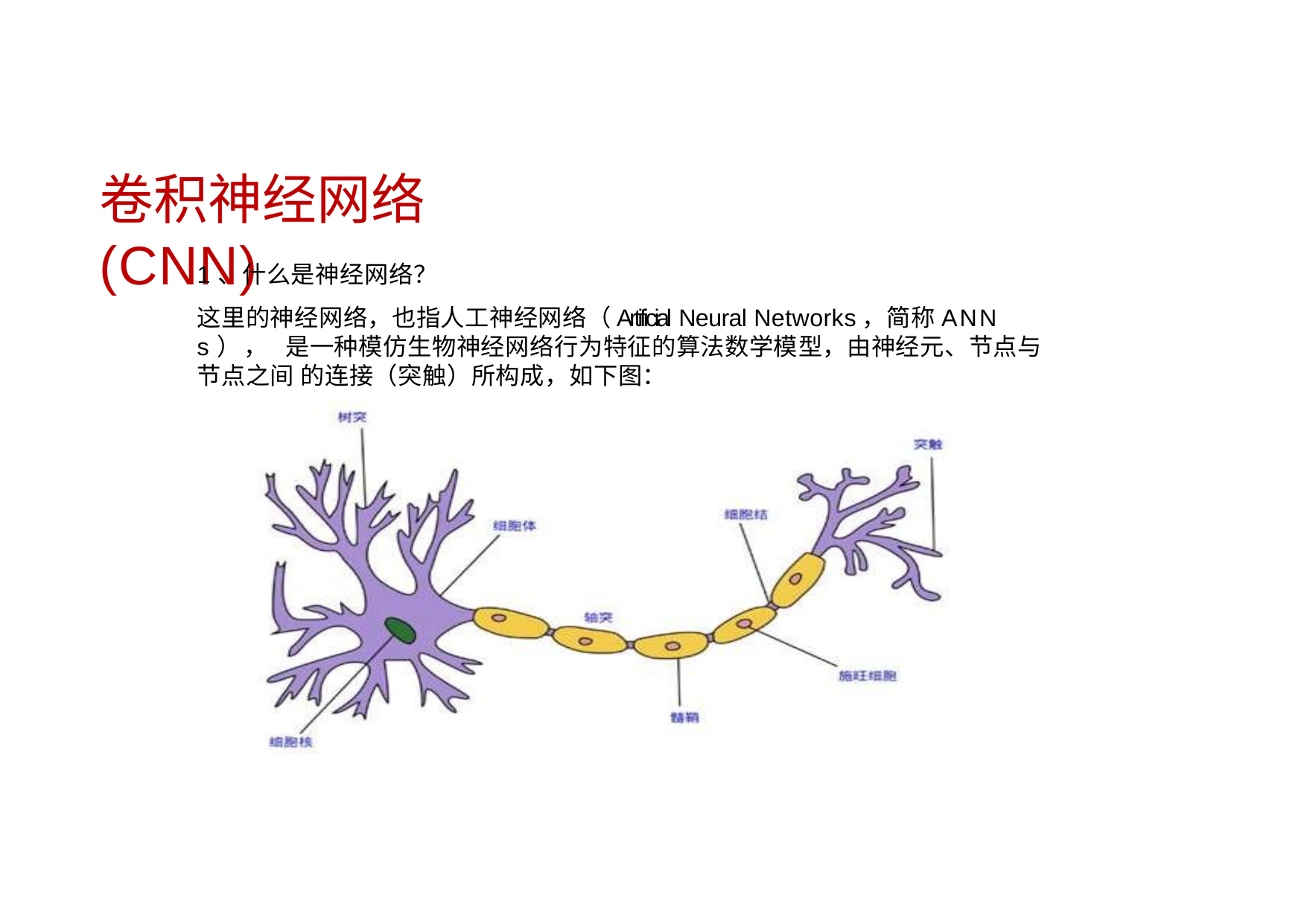

# 卷积神经网络(CNN)
1、什么是神经网络？
这里的神经网络，也指人工神经网络（Artificial Neural Networks，简称ANNs），  是一种模仿生物神经网络行为特征的算法数学模型，由神经元、节点与节点之间 的连接（突触）所构成，如下图：